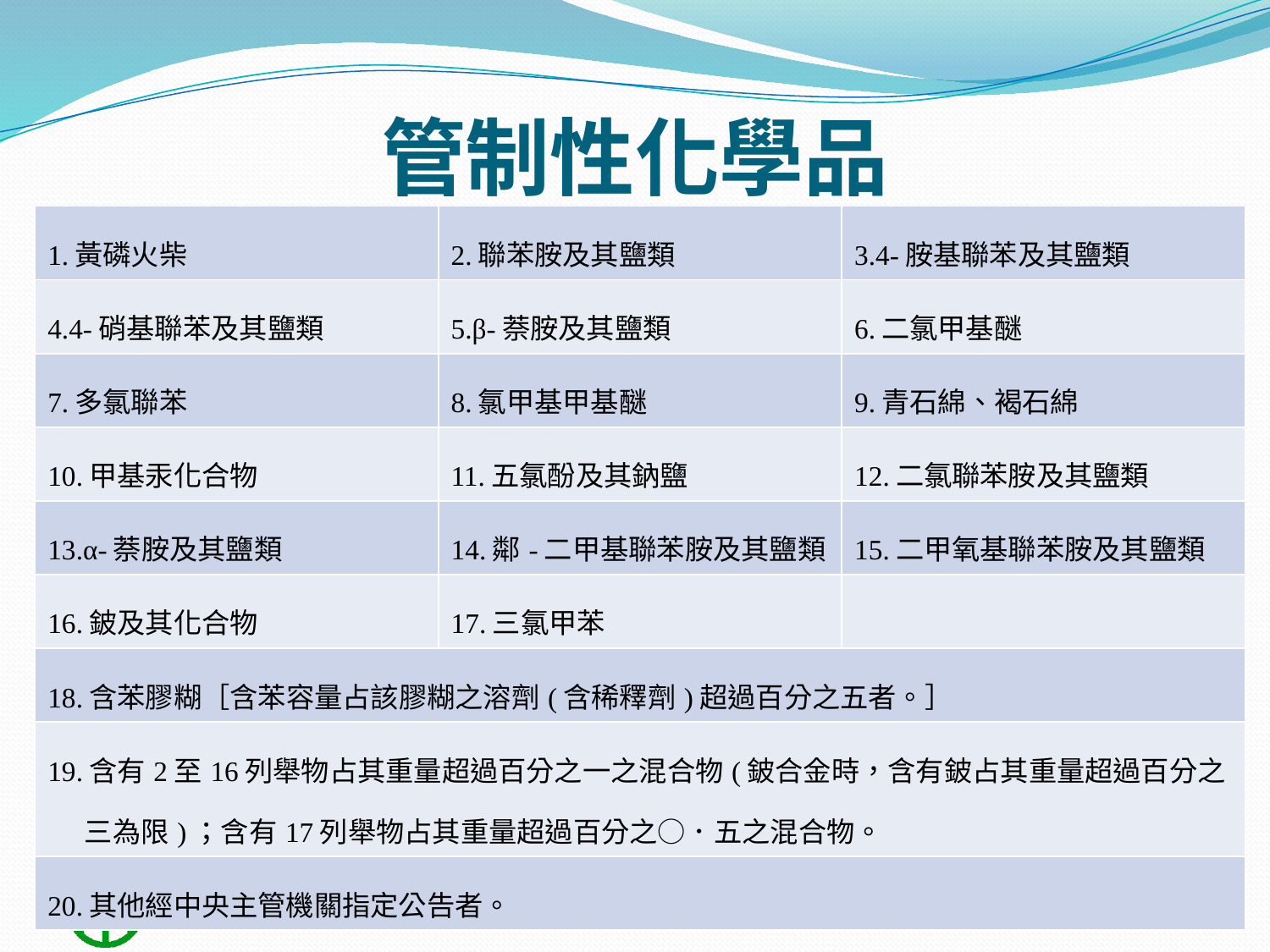

# 管制性化學品
| 1.黃磷火柴 | 2.聯苯胺及其鹽類 | 3.4-胺基聯苯及其鹽類 |
| --- | --- | --- |
| 4.4-硝基聯苯及其鹽類 | 5.β-萘胺及其鹽類 | 6.二氯甲基醚 |
| 7.多氯聯苯 | 8.氯甲基甲基醚 | 9.青石綿、褐石綿 |
| 10.甲基汞化合物 | 11.五氯酚及其鈉鹽 | 12.二氯聯苯胺及其鹽類 |
| 13.α-萘胺及其鹽類 | 14.鄰-二甲基聯苯胺及其鹽類 | 15.二甲氧基聯苯胺及其鹽類 |
| 16.鈹及其化合物 | 17.三氯甲苯 |  |
| 18.含苯膠糊［含苯容量占該膠糊之溶劑(含稀釋劑)超過百分之五者。］ |  |  |
| 19.含有2至16列舉物占其重量超過百分之一之混合物(鈹合金時，含有鈹占其重量超過百分之三為限)；含有17列舉物占其重量超過百分之○．五之混合物。 |  |  |
| 20.其他經中央主管機關指定公告者。 |  |  |

43